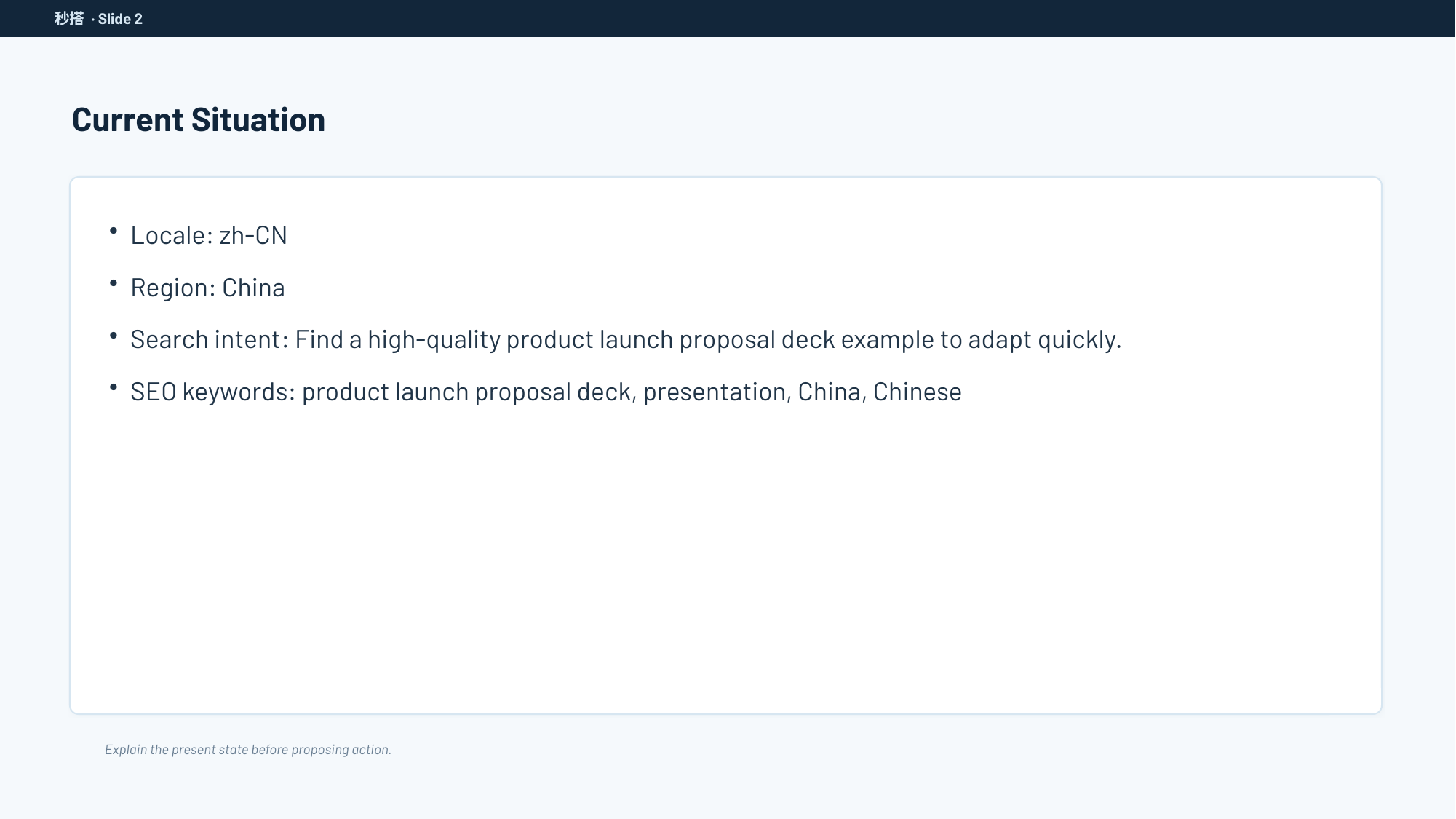

秒搭 · Slide 2
Current Situation

Locale: zh-CN
Region: China
Search intent: Find a high-quality product launch proposal deck example to adapt quickly.
SEO keywords: product launch proposal deck, presentation, China, Chinese
Explain the present state before proposing action.